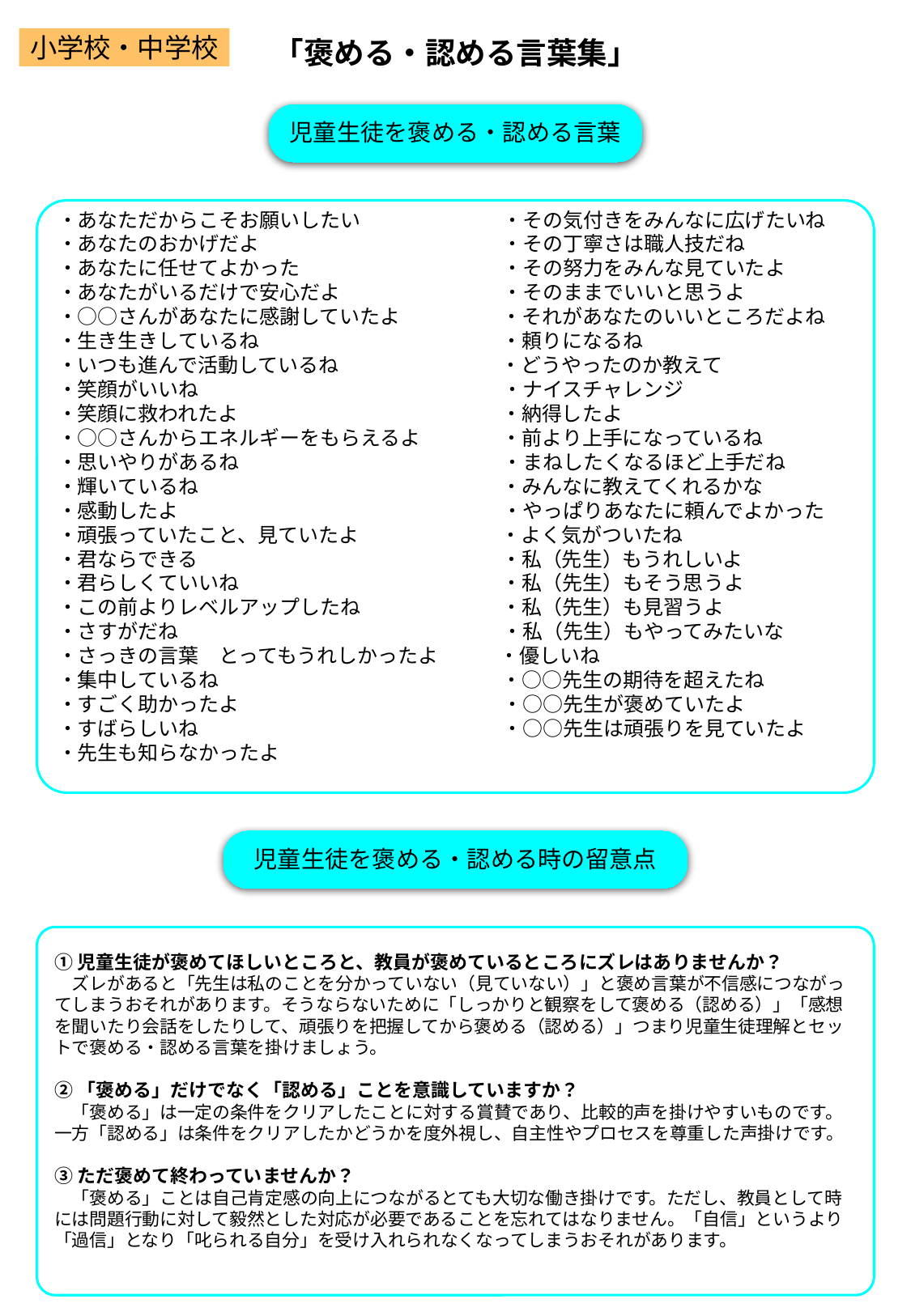

「褒める・認める言葉集」
小学校・中学校
児童生徒を褒める・認める言葉
・あなただからこそお願いしたい　　　　　　　・その気付きをみんなに広げたいね
・あなたのおかげだよ　　　　　　　　　　　　・その丁寧さは職人技だね
・あなたに任せてよかった　　　　　　　　　　・その努力をみんな見ていたよ
・あなたがいるだけで安心だよ　　　　　　　　・そのままでいいと思うよ
・○○さんがあなたに感謝していたよ　　　　　・それがあなたのいいところだよね
・生き生きしているね　　　　　　　　　　　　・頼りになるね
・いつも進んで活動しているね　　　　　　　　・どうやったのか教えて
・笑顔がいいね　　　　　　　　　　　　　　　・ナイスチャレンジ
・笑顔に救われたよ　　　　　　　　　　　　　・納得したよ
・○○さんからエネルギーをもらえるよ　　　　・前より上手になっているね
・思いやりがあるね　　　　　　　　　　　　　・まねしたくなるほど上手だね
・輝いているね　　　　　　　　　　　　　　　・みんなに教えてくれるかな
・感動したよ　　　　　　　　　　　　　　　　・やっぱりあなたに頼んでよかった
・頑張っていたこと、見ていたよ　　　　　　　・よく気がついたね
・君ならできる　　　　　　　　　　　　　　　・私（先生）もうれしいよ
・君らしくていいね　　　　　　　　　　　　　・私（先生）もそう思うよ
・この前よりレベルアップしたね　　　　　　　・私（先生）も見習うよ
・さすがだね　　　　　　　　　　　　　　　　・私（先生）もやってみたいな
・さっきの言葉　とってもうれしかったよ　　　・優しいね
・集中しているね　　　　　　　　　　　　　　・○○先生の期待を超えたね
・すごく助かったよ　　　　　　　　　　　　　・○○先生が褒めていたよ
・すばらしいね　　　　　　　　　　　　　　　・○○先生は頑張りを見ていたよ
・先生も知らなかったよ

児童生徒を褒める・認める時の留意点

①児童生徒が褒めてほしいところと、教員が褒めているところにズレはありませんか？
　ズレがあると「先生は私のことを分かっていない（見ていない）」と褒め言葉が不信感につながってしまうおそれがあります。そうならないために「しっかりと観察をして褒める（認める）」「感想を聞いたり会話をしたりして、頑張りを把握してから褒める（認める）」つまり児童生徒理解とセットで褒める・認める言葉を掛けましょう。

②「褒める」だけでなく「認める」ことを意識していますか？
　「褒める」は一定の条件をクリアしたことに対する賞賛であり、比較的声を掛けやすいものです。一方「認める」は条件をクリアしたかどうかを度外視し、自主性やプロセスを尊重した声掛けです。

③ただ褒めて終わっていませんか？
　「褒める」ことは自己肯定感の向上につながるとても大切な働き掛けです。ただし、教員として時には問題行動に対して毅然とした対応が必要であることを忘れてはなりません。「自信」というより「過信」となり「叱られる自分」を受け入れられなくなってしまうおそれがあります。